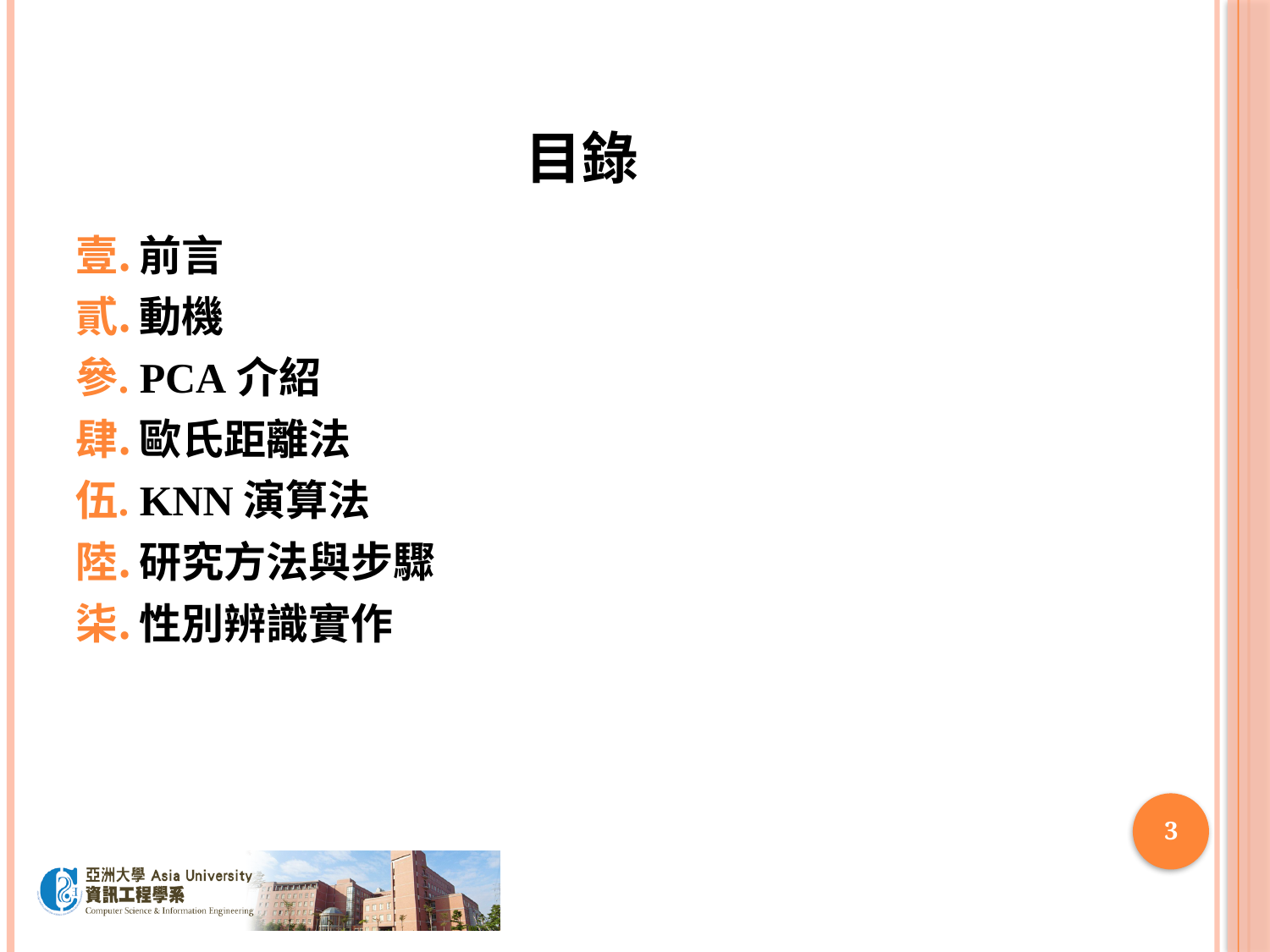

# 目錄
前言
動機
PCA介紹
歐氏距離法
KNN演算法
研究方法與步驟
性別辨識實作
3